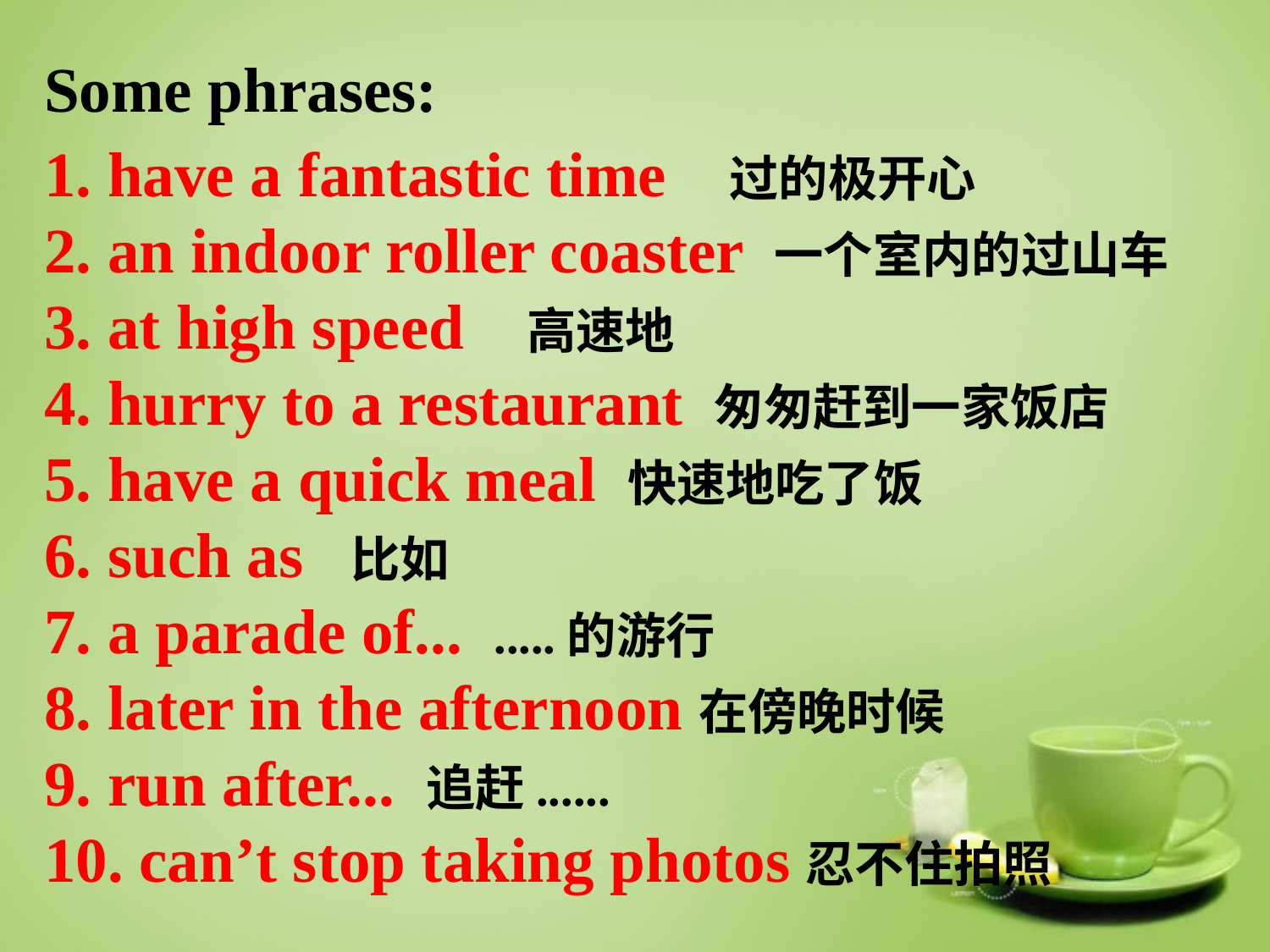

Some phrases:
 have a fantastic time   过的极开心
 an indoor roller coaster 一个室内的过山车
 at high speed   高速地
 hurry to a restaurant 匆匆赶到一家饭店
 have a quick meal 快速地吃了饭
 such as  比如
 a parade of...  .....的游行
 later in the afternoon在傍晚时候
 run after... 追赶......
 can’t stop taking photos忍不住拍照